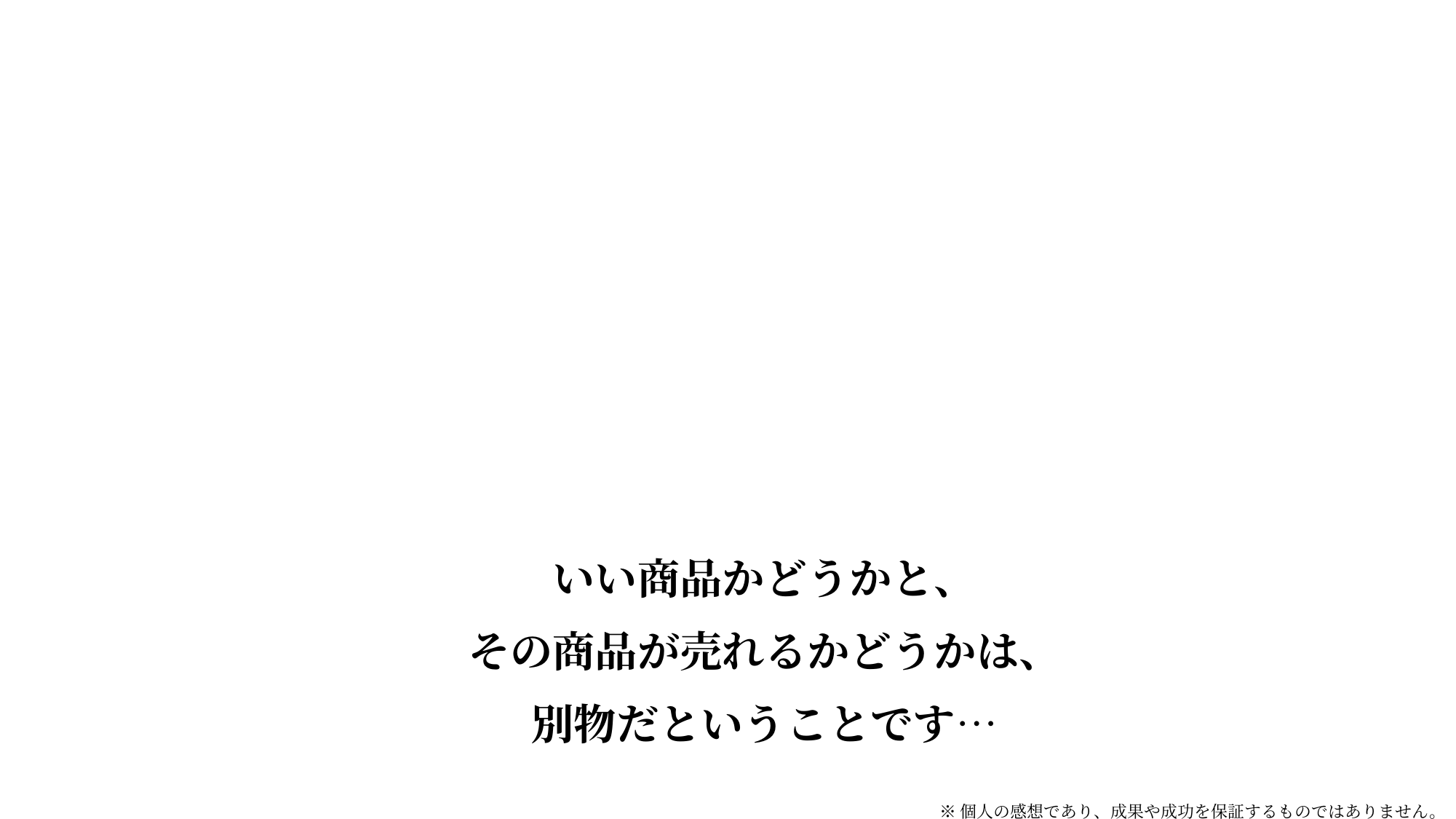

いい商品かどうかと、
その商品が売れるかどうかは、
別物だということです…
※個人の感想であり、成果や成功を保証するものではありません。